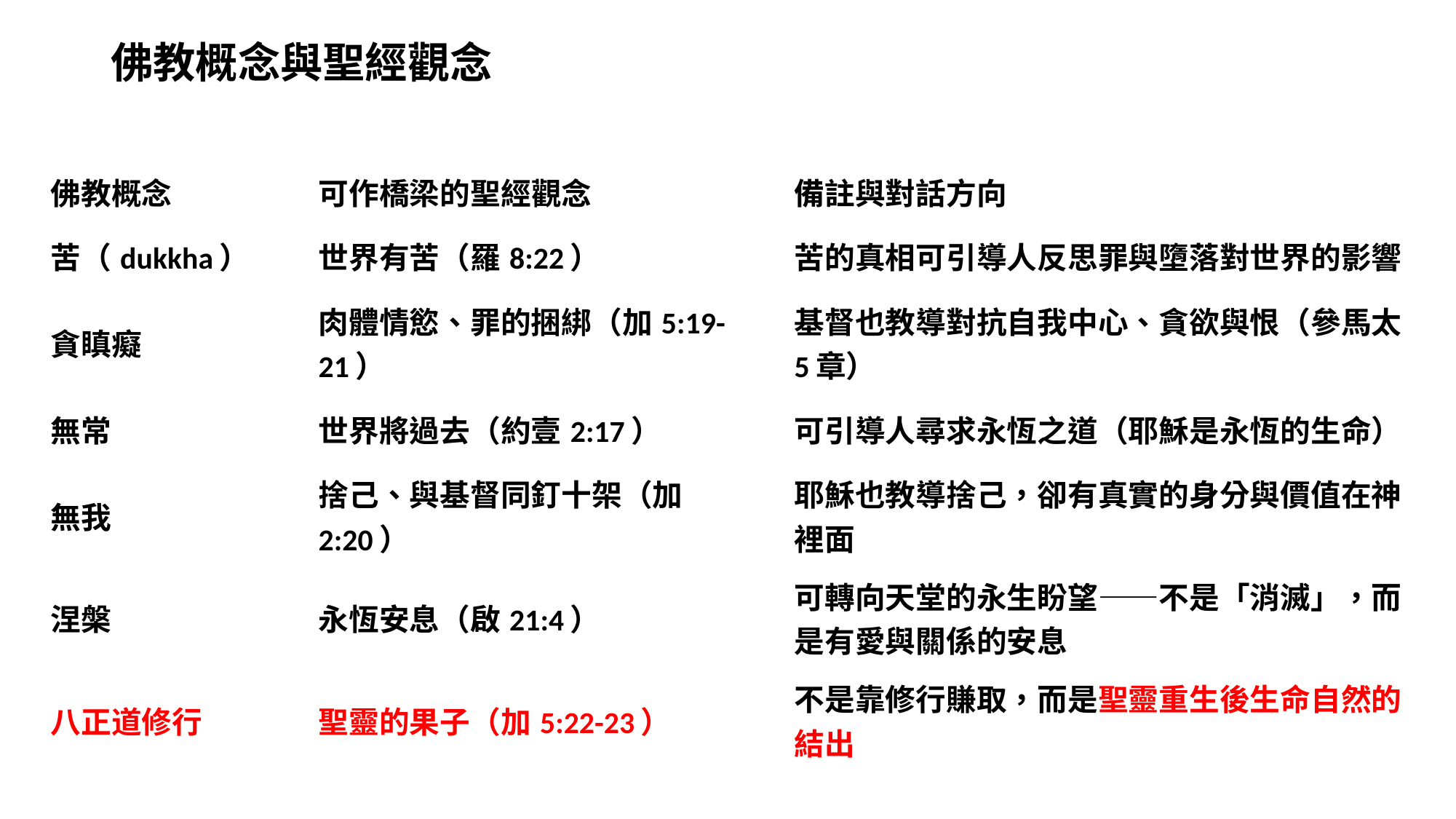

# 佛教概念與聖經觀念
| 佛教概念 | 可作橋梁的聖經觀念 | 備註與對話方向 |
| --- | --- | --- |
| 苦（dukkha） | 世界有苦（羅8:22） | 苦的真相可引導人反思罪與墮落對世界的影響 |
| 貪瞋癡 | 肉體情慾、罪的捆綁（加5:19-21） | 基督也教導對抗自我中心、貪欲與恨（參馬太5章） |
| 無常 | 世界將過去（約壹2:17） | 可引導人尋求永恆之道（耶穌是永恆的生命） |
| 無我 | 捨己、與基督同釘十架（加2:20） | 耶穌也教導捨己，卻有真實的身分與價值在神裡面 |
| 涅槃 | 永恆安息（啟21:4） | 可轉向天堂的永生盼望——不是「消滅」，而是有愛與關係的安息 |
| 八正道修行 | 聖靈的果子（加5:22-23） | 不是靠修行賺取，而是聖靈重生後生命自然的結出 |